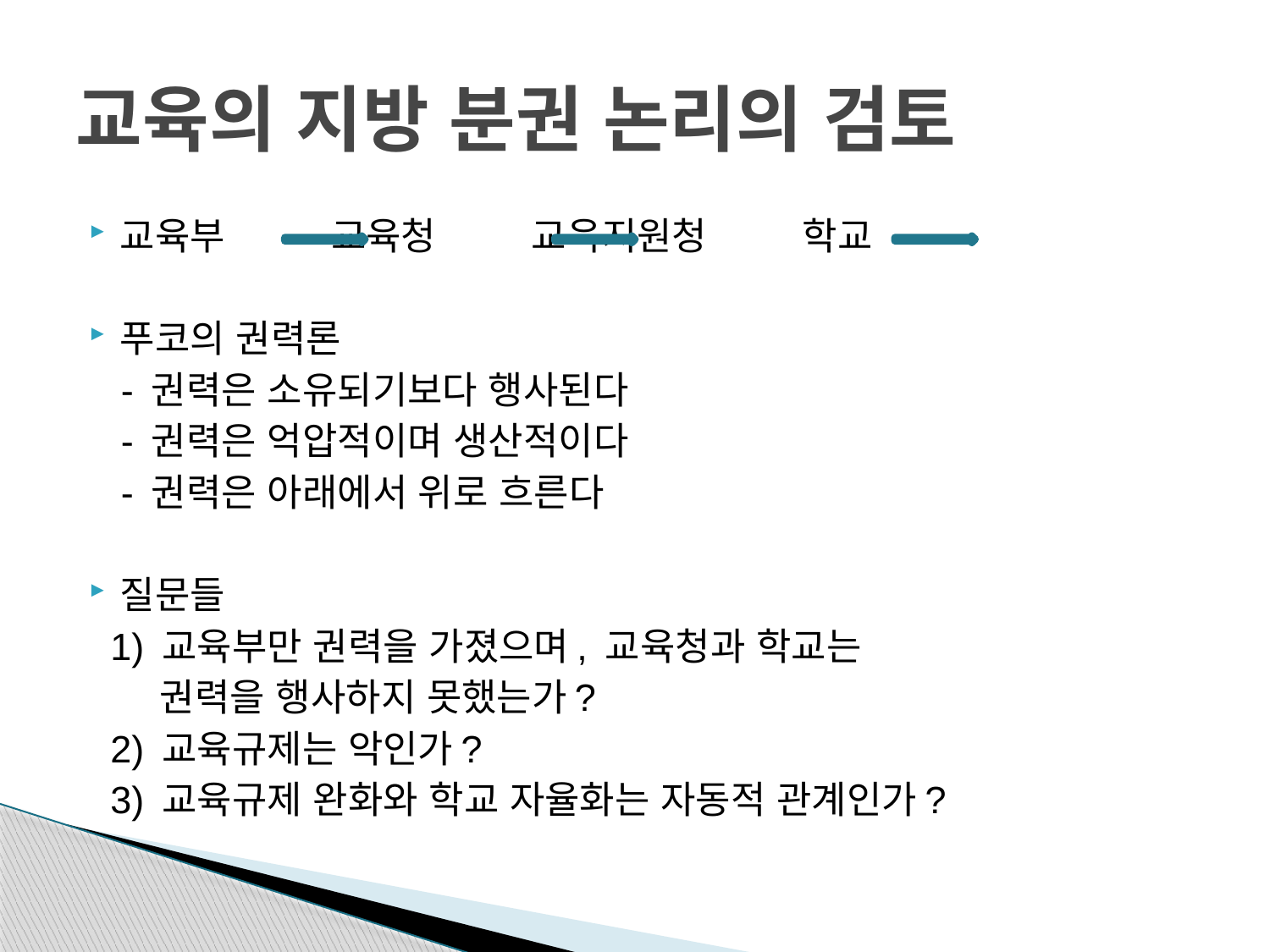

# 교육의 지방 분권 논리의 검토
교육부          교육청         교육지원청         학교

푸코의 권력론
   - 권력은 소유되기보다 행사된다
   - 권력은 억압적이며 생산적이다
   - 권력은 아래에서 위로 흐른다

질문들
  1) 교육부만 권력을 가졌으며, 교육청과 학교는
      권력을 행사하지 못했는가?
  2) 교육규제는 악인가?
  3) 교육규제 완화와 학교 자율화는 자동적 관계인가?